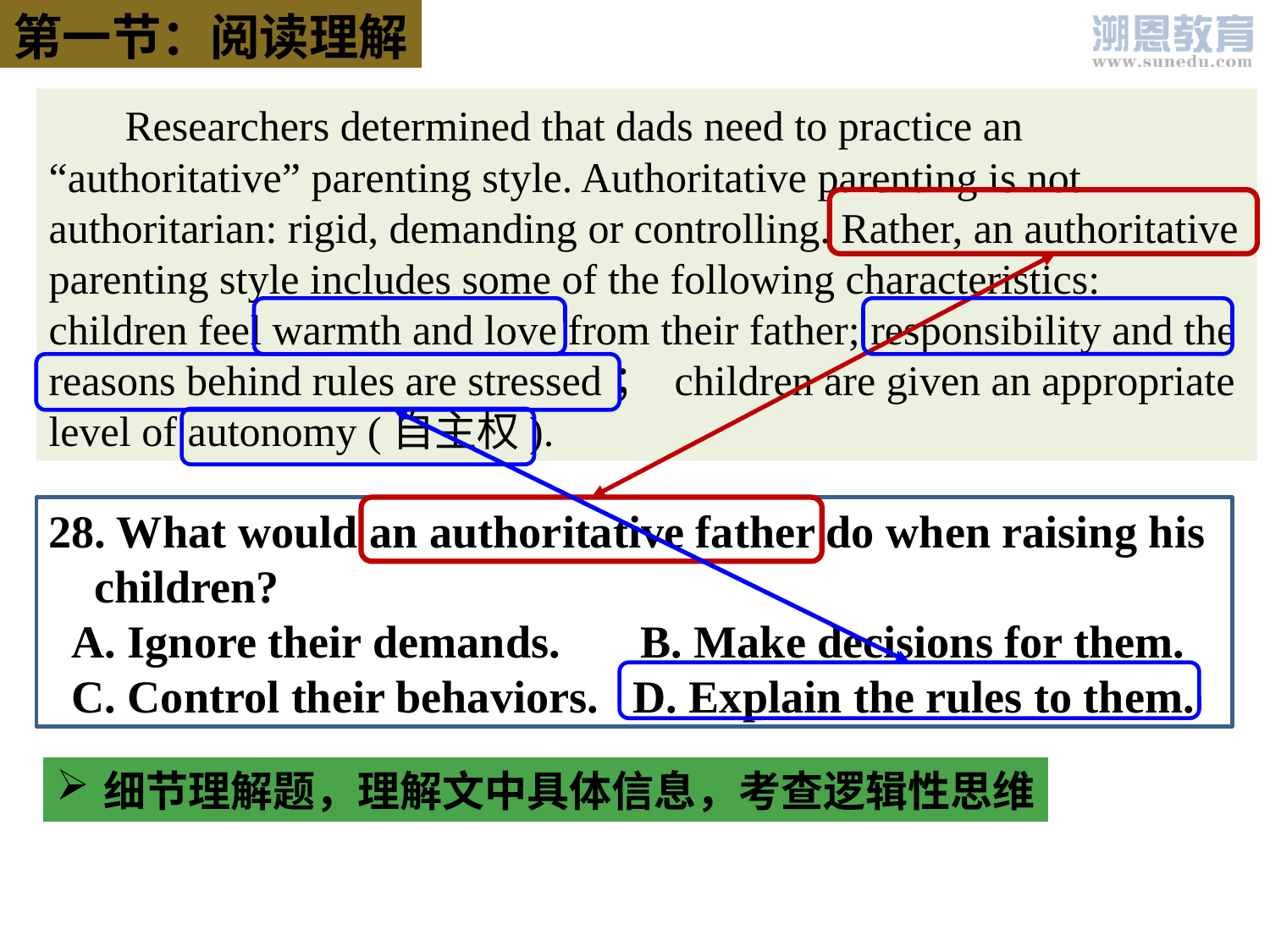

第一节：阅读理解
      Researchers determined that dads need to practice an “authoritative” parenting style. Authoritative parenting is not authoritarian: rigid, demanding or controlling. Rather, an authoritative parenting style includes some of the following characteristics: children feel warmth and love from their father; responsibility and the reasons behind rules are stressed； children are given an appropriate level of autonomy (自主权).

28. What would an authoritative father do when raising his
    children?
  A. Ignore their demands.       B. Make decisions for them.
  C. Control their behaviors.   D. Explain the rules to them.

细节理解题，理解文中具体信息，考查逻辑性思维